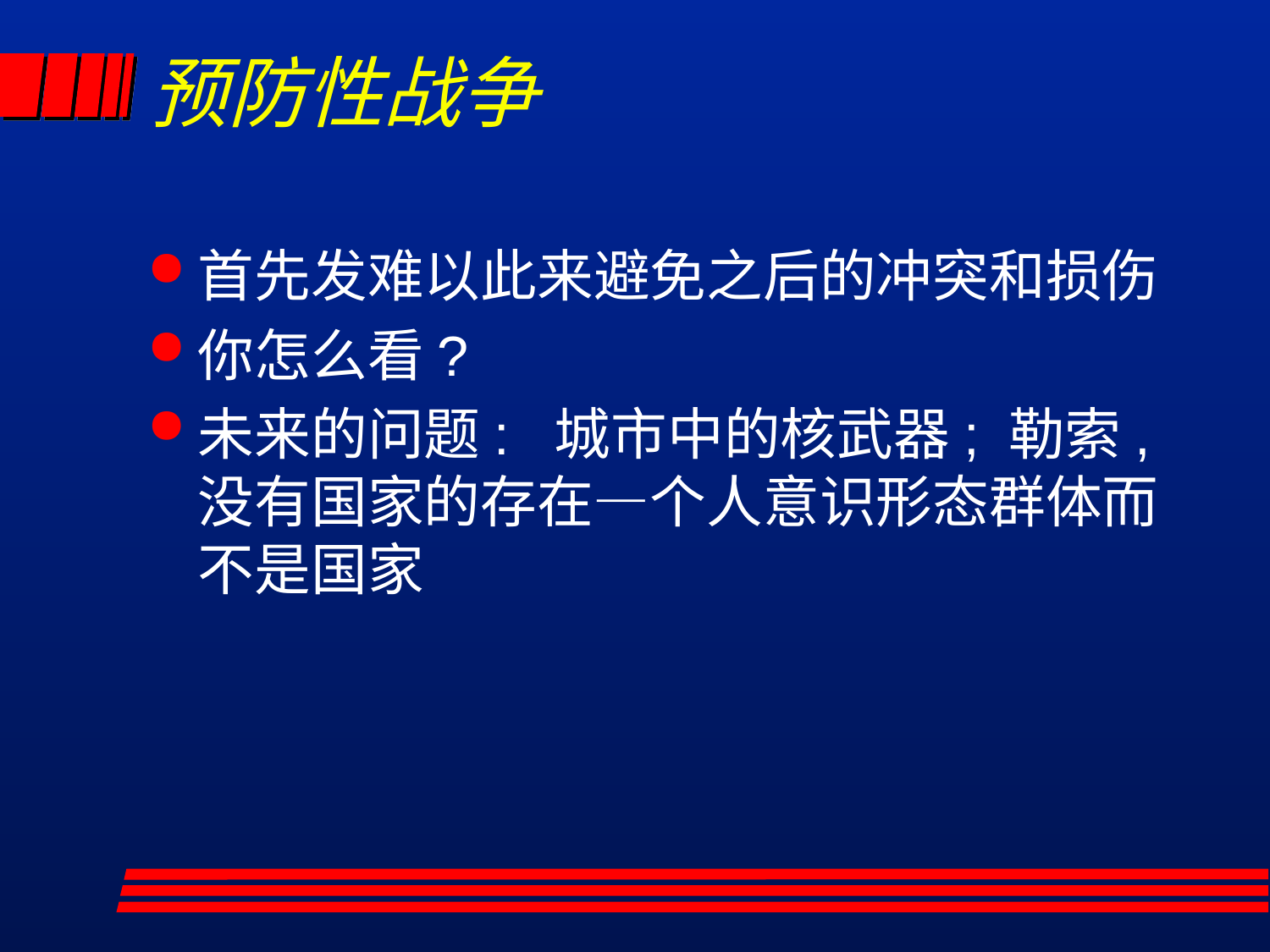

# 预防性战争
首先发难以此来避免之后的冲突和损伤
你怎么看?
未来的问题:  城市中的核武器; 勒索, 没有国家的存在—个人意识形态群体而不是国家